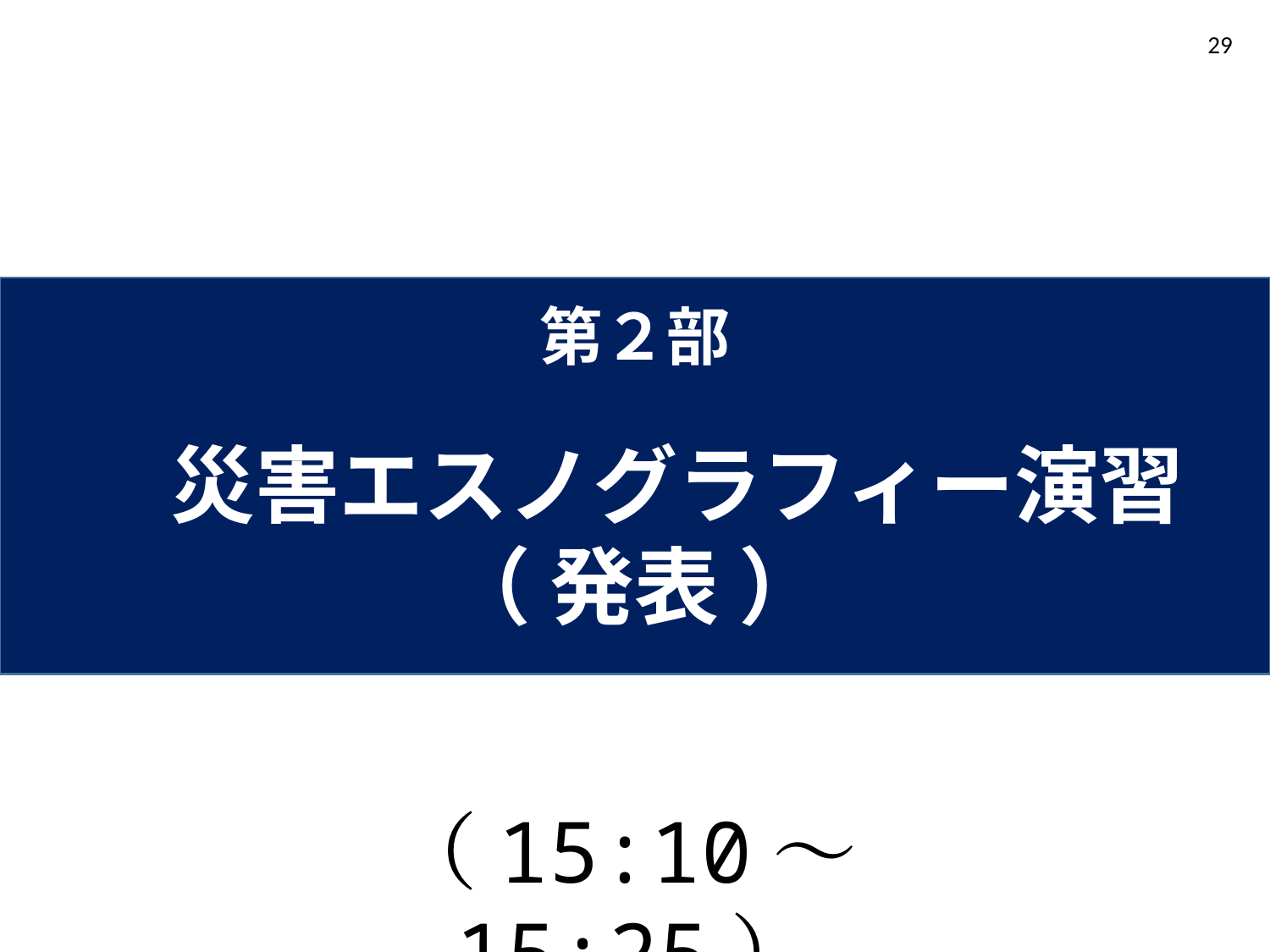

29

第２部

　災害エスノグラフィー演習
（ 発表 ）
（15:10～15:25）